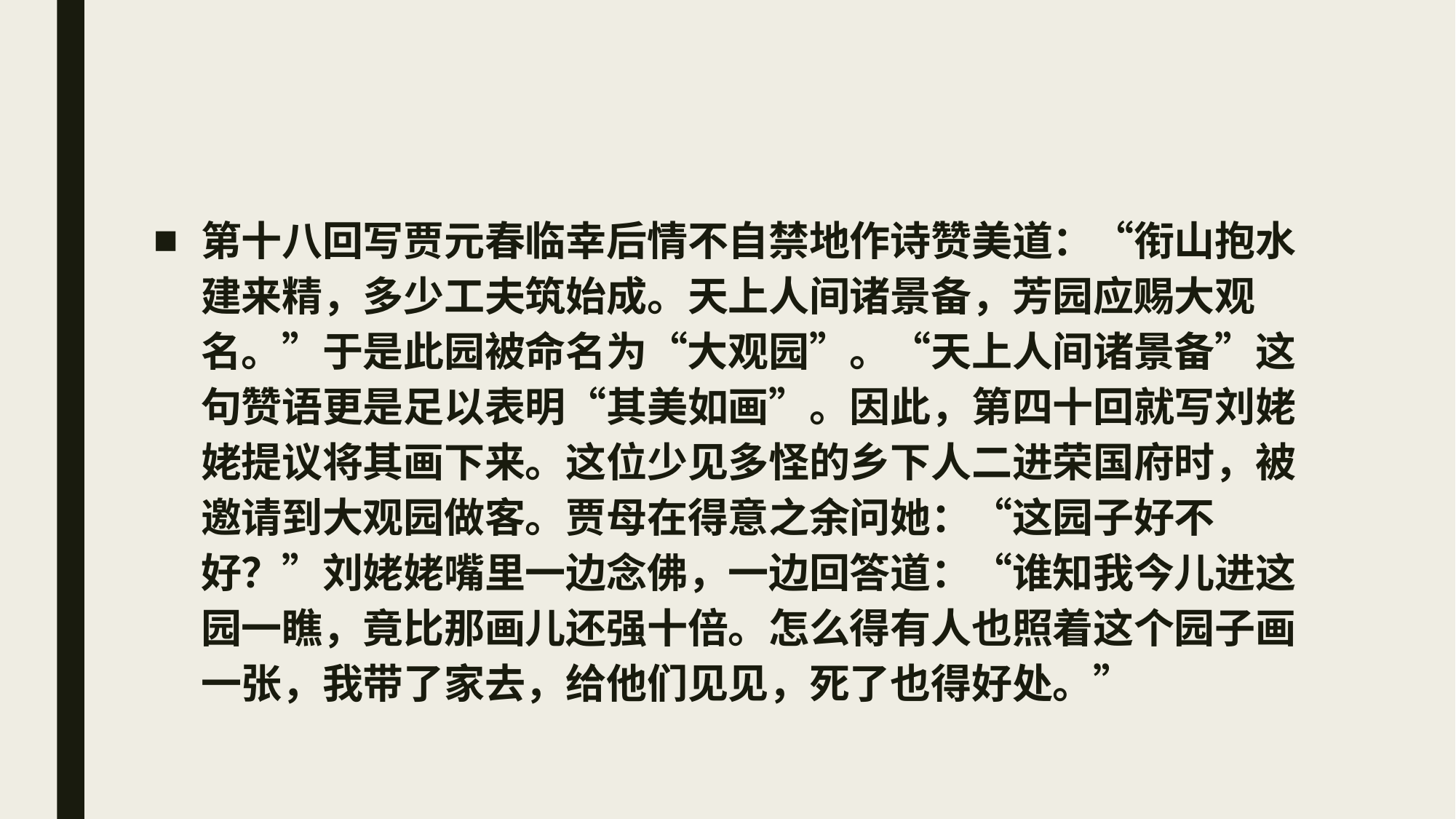

#
第十八回写贾元春临幸后情不自禁地作诗赞美道：“衔山抱水建来精，多少工夫筑始成。天上人间诸景备，芳园应赐大观名。”于是此园被命名为“大观园”。“天上人间诸景备”这句赞语更是足以表明“其美如画”。因此，第四十回就写刘姥姥提议将其画下来。这位少见多怪的乡下人二进荣国府时，被邀请到大观园做客。贾母在得意之余问她：“这园子好不好？”刘姥姥嘴里一边念佛，一边回答道：“谁知我今儿进这园一瞧，竟比那画儿还强十倍。怎么得有人也照着这个园子画一张，我带了家去，给他们见见，死了也得好处。”